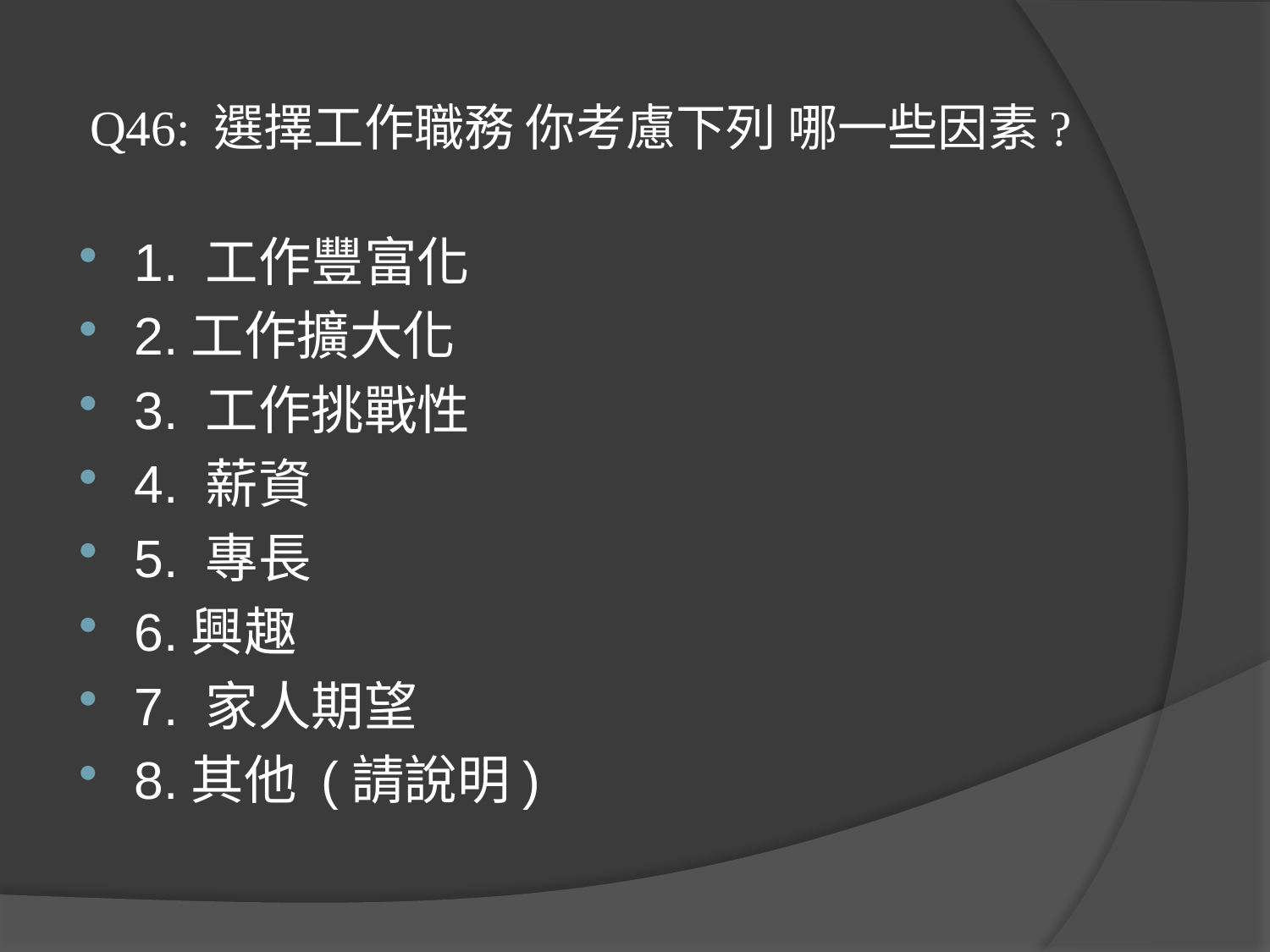

# Q46: 選擇工作職務 你考慮下列 哪一些因素?
1. 工作豐富化
2.工作擴大化
3. 工作挑戰性
4. 薪資
5. 專長
6.興趣
7. 家人期望
8.其他 (請說明)